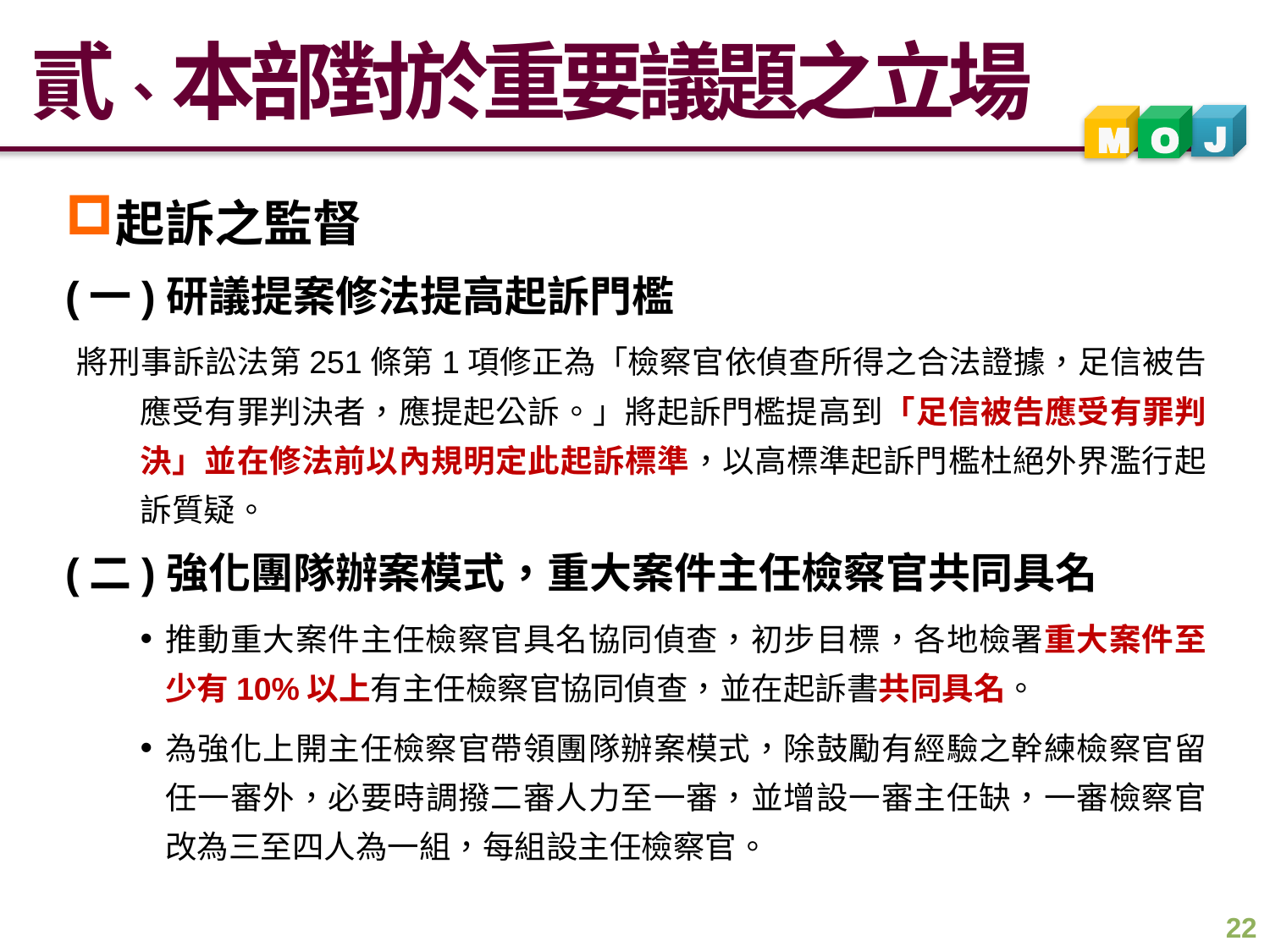

貳、本部對於重要議題之立場
J
M
O
起訴之監督
(一)研議提案修法提高起訴門檻
將刑事訴訟法第251條第1項修正為「檢察官依偵查所得之合法證據，足信被告應受有罪判決者，應提起公訴。」將起訴門檻提高到「足信被告應受有罪判決」並在修法前以內規明定此起訴標準，以高標準起訴門檻杜絕外界濫行起訴質疑。
(二)強化團隊辦案模式，重大案件主任檢察官共同具名
推動重大案件主任檢察官具名協同偵查，初步目標，各地檢署重大案件至少有10%以上有主任檢察官協同偵查，並在起訴書共同具名。
為強化上開主任檢察官帶領團隊辦案模式，除鼓勵有經驗之幹練檢察官留任一審外，必要時調撥二審人力至一審，並增設一審主任缺，一審檢察官改為三至四人為一組，每組設主任檢察官。
22